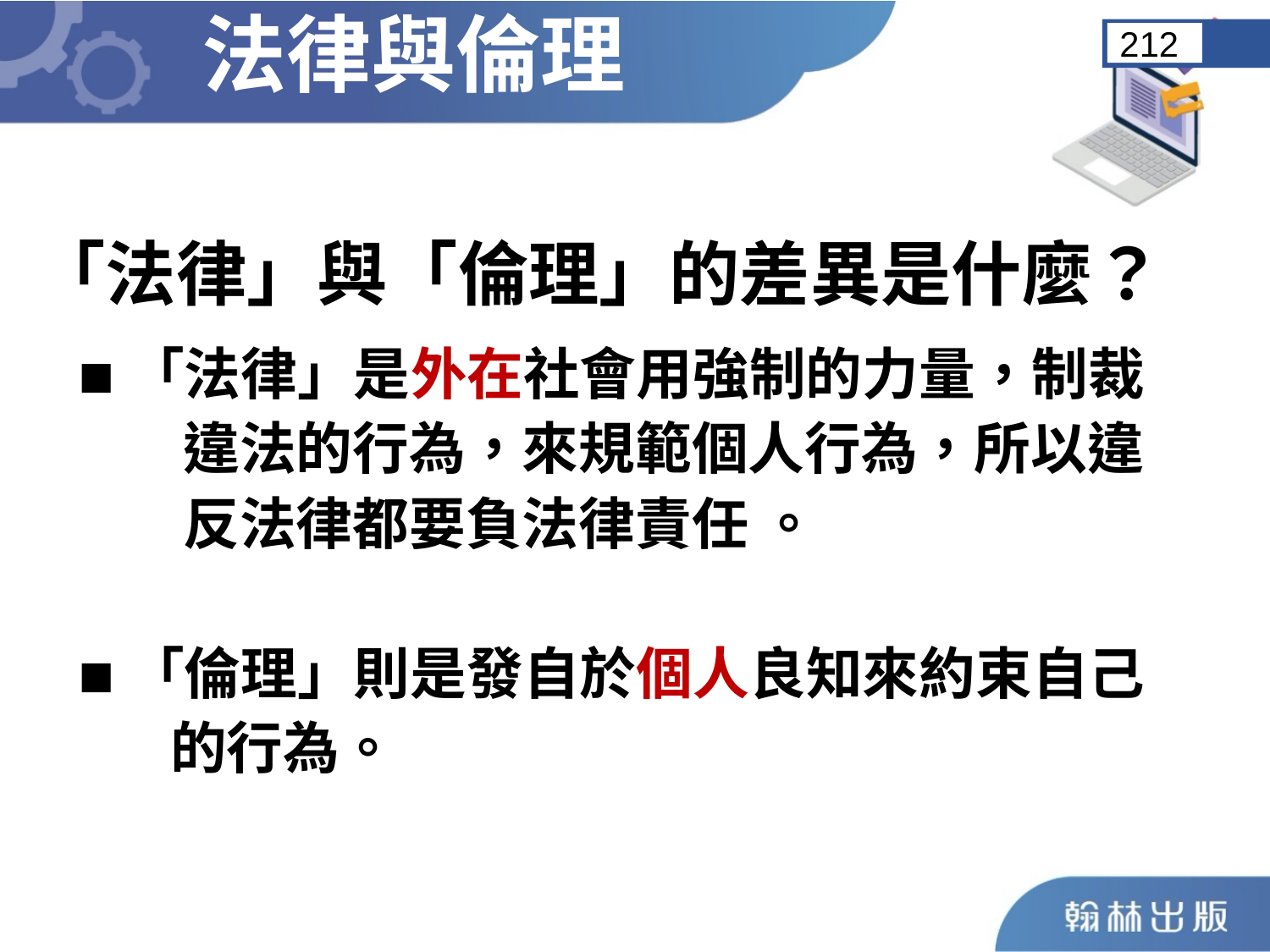

法律與倫理
212
「法律」與「倫理」的差異是什麼？
 ◼︎「法律」是外在社會用強制的力量，制裁
        違法的行為，來規範個人行為，所以違
        反法律都要負法律責任 。

 ◼︎「倫理」則是發自於個人良知來約束自己
       的行為。